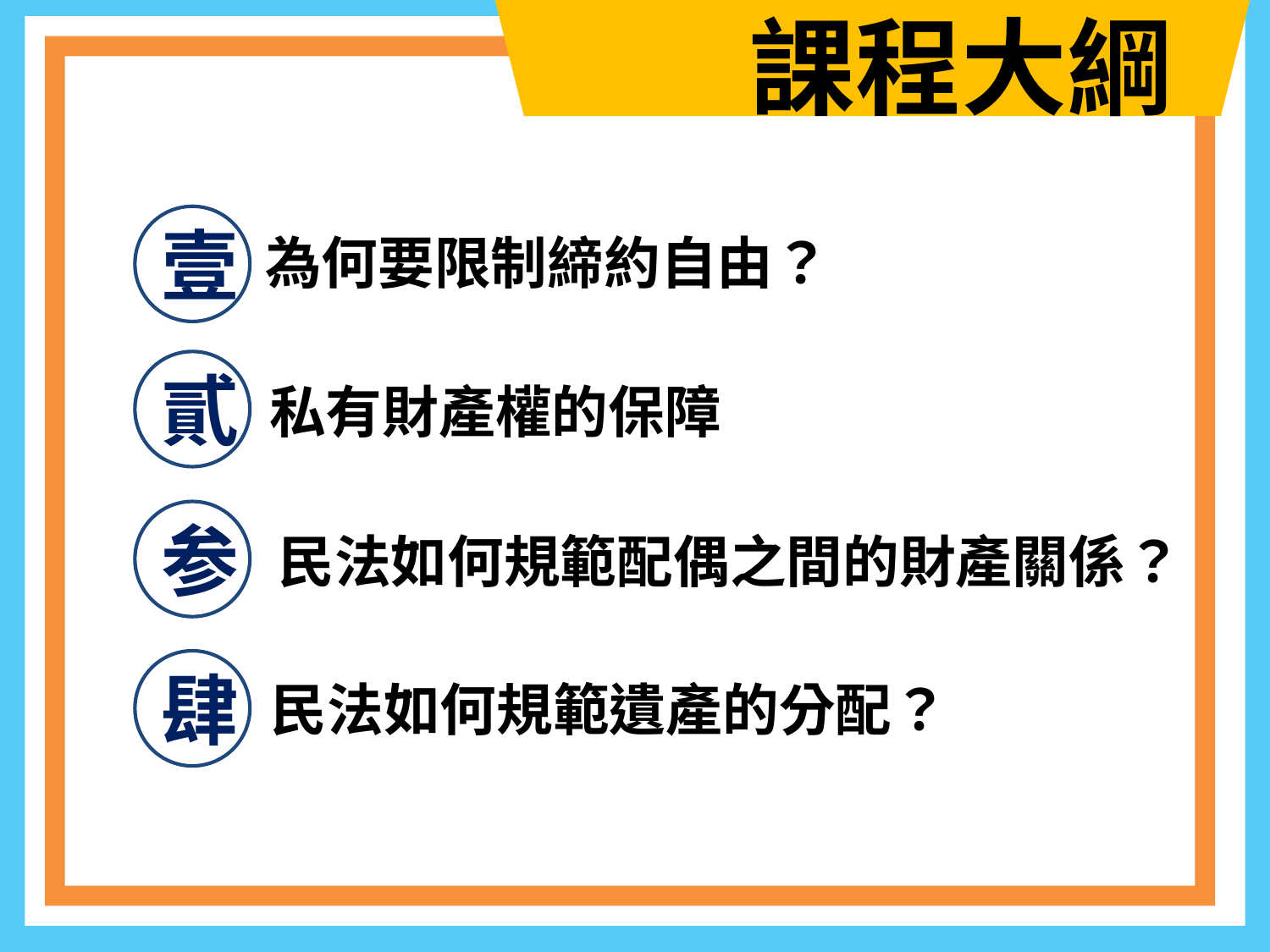

壹
為何要限制締約自由？
貳
私有財產權的保障
参
民法如何規範配偶之間的財產關係？
肆
民法如何規範遺產的分配？